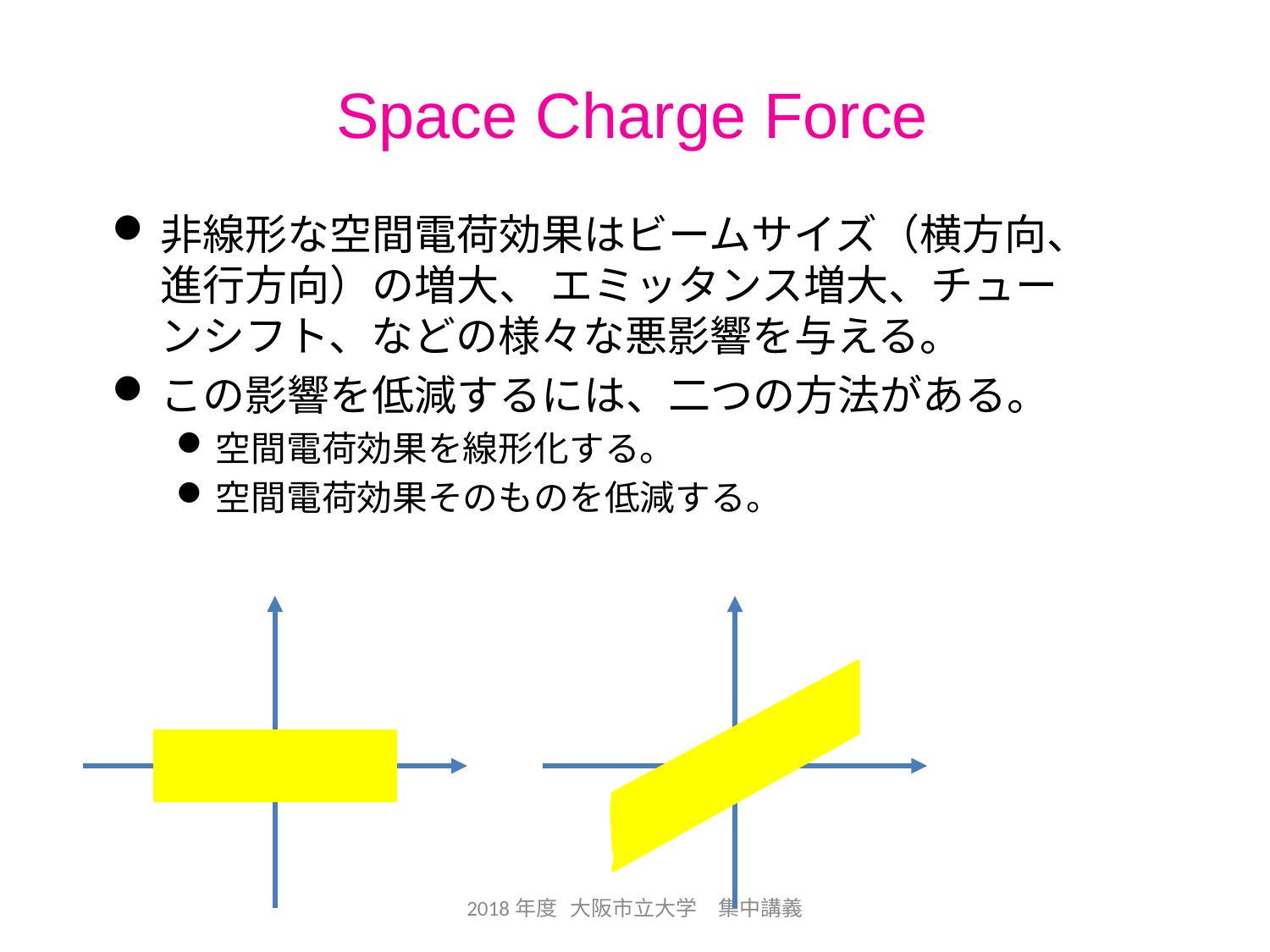

# Space Charge Force

非線形な空間電荷効果はビームサイズ（横方向、進行方向）の増大、 エミッタンス増大、チューンシフト、などの様々な悪影響を与える。
この影響を低減するには、二つの方法がある。
空間電荷効果を線形化する。
空間電荷効果そのものを低減する。

2018年度  大阪市立大学　集中講義